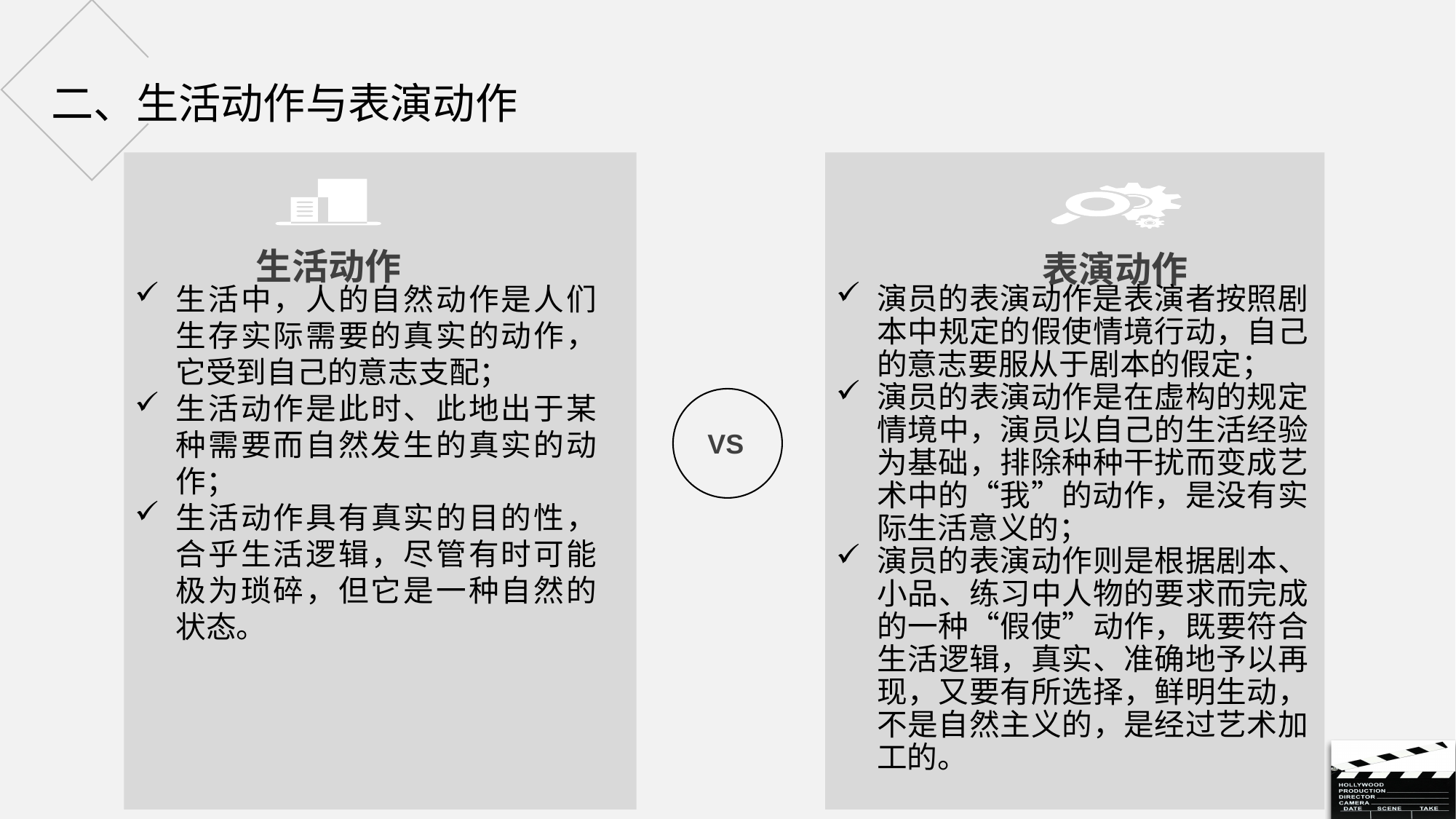

二、生活动作与表演动作

生活动作
表演动作
生活中，人的自然动作是人们生存实际需要的真实的动作，它受到自己的意志支配；
生活动作是此时、此地出于某种需要而自然发生的真实的动作；
生活动作具有真实的目的性，合乎生活逻辑，尽管有时可能极为琐碎，但它是一种自然的状态。
演员的表演动作是表演者按照剧本中规定的假使情境行动，自己的意志要服从于剧本的假定；
演员的表演动作是在虚构的规定情境中，演员以自己的生活经验为基础，排除种种干扰而变成艺术中的“我”的动作，是没有实际生活意义的；
演员的表演动作则是根据剧本、小品、练习中人物的要求而完成的一种“假使”动作，既要符合生活逻辑，真实、准确地予以再现，又要有所选择，鲜明生动，不是自然主义的，是经过艺术加工的。

VS